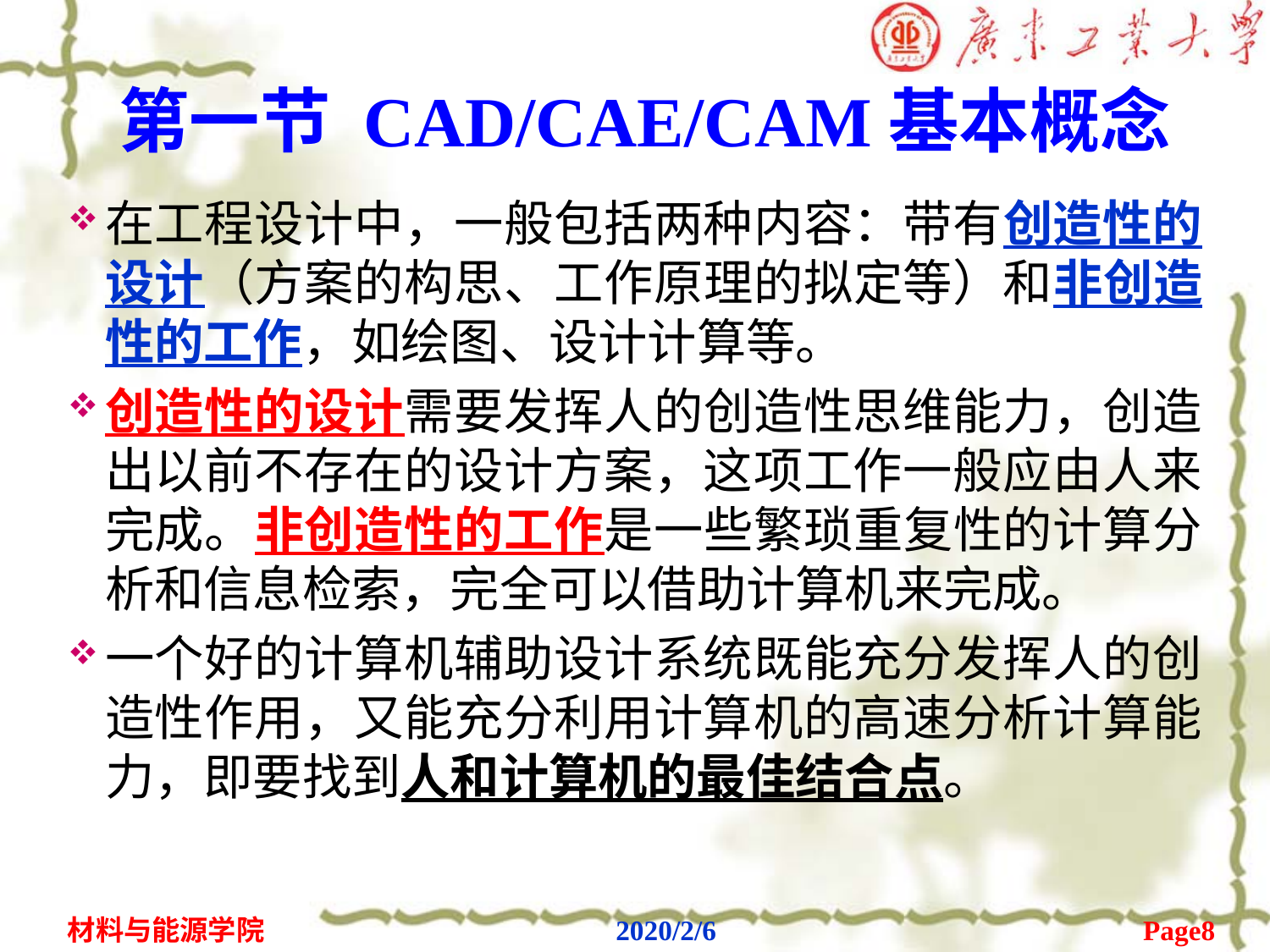

# 第一节 CAD/CAE/CAM基本概念
在工程设计中，一般包括两种内容：带有创造性的设计（方案的构思、工作原理的拟定等）和非创造性的工作，如绘图、设计计算等。
创造性的设计需要发挥人的创造性思维能力，创造出以前不存在的设计方案，这项工作一般应由人来完成。非创造性的工作是一些繁琐重复性的计算分析和信息检索，完全可以借助计算机来完成。
一个好的计算机辅助设计系统既能充分发挥人的创造性作用，又能充分利用计算机的高速分析计算能力，即要找到人和计算机的最佳结合点。
Page8
材料与能源学院
2020/2/6